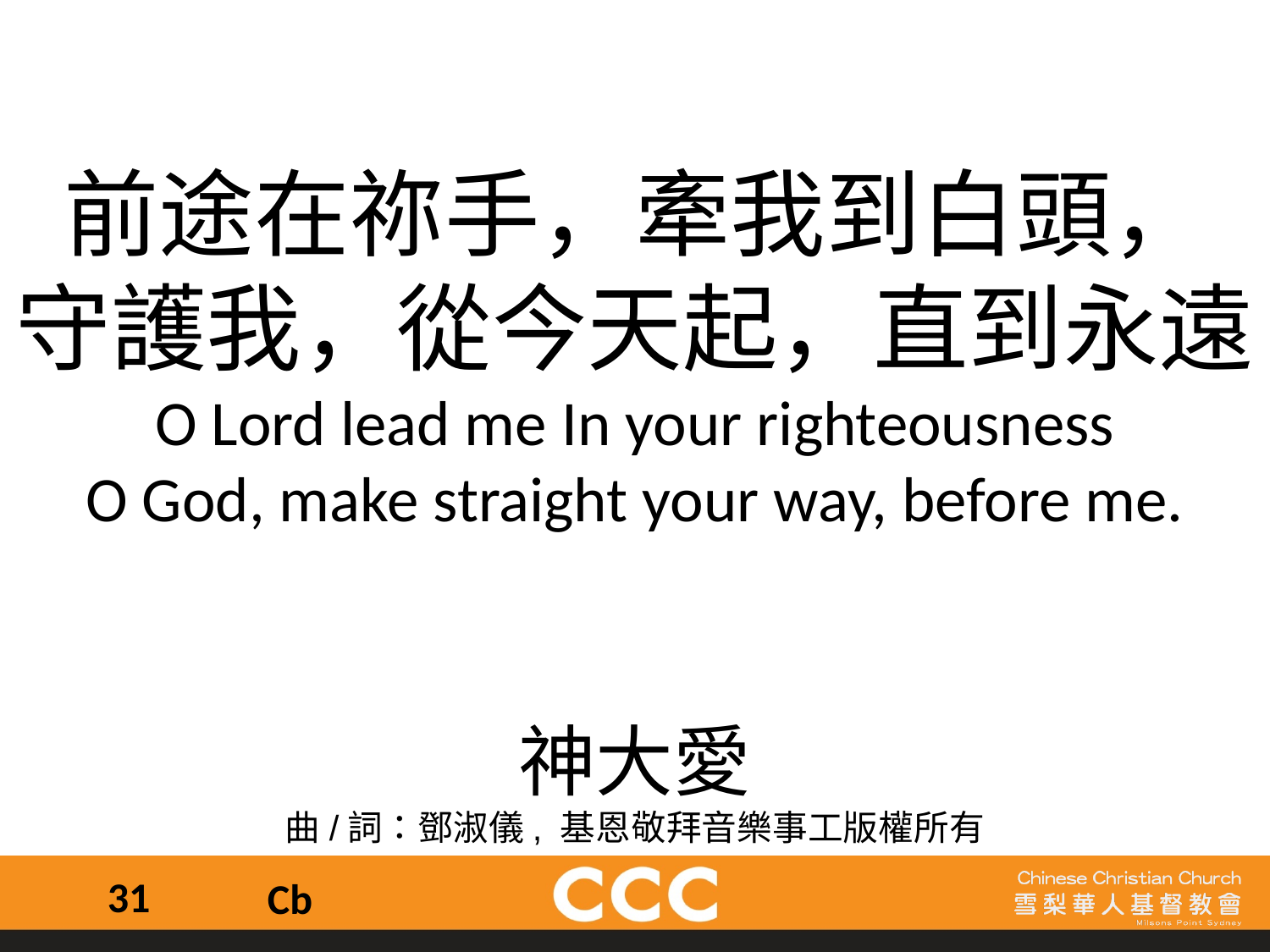

前途在祢手，牽我到白頭，
守護我，從今天起，直到永遠
O Lord lead me In your righteousness
O God, make straight your way, before me.
神大愛
曲/詞：鄧淑儀, 基恩敬拜音樂事工版權所有
31
Cb